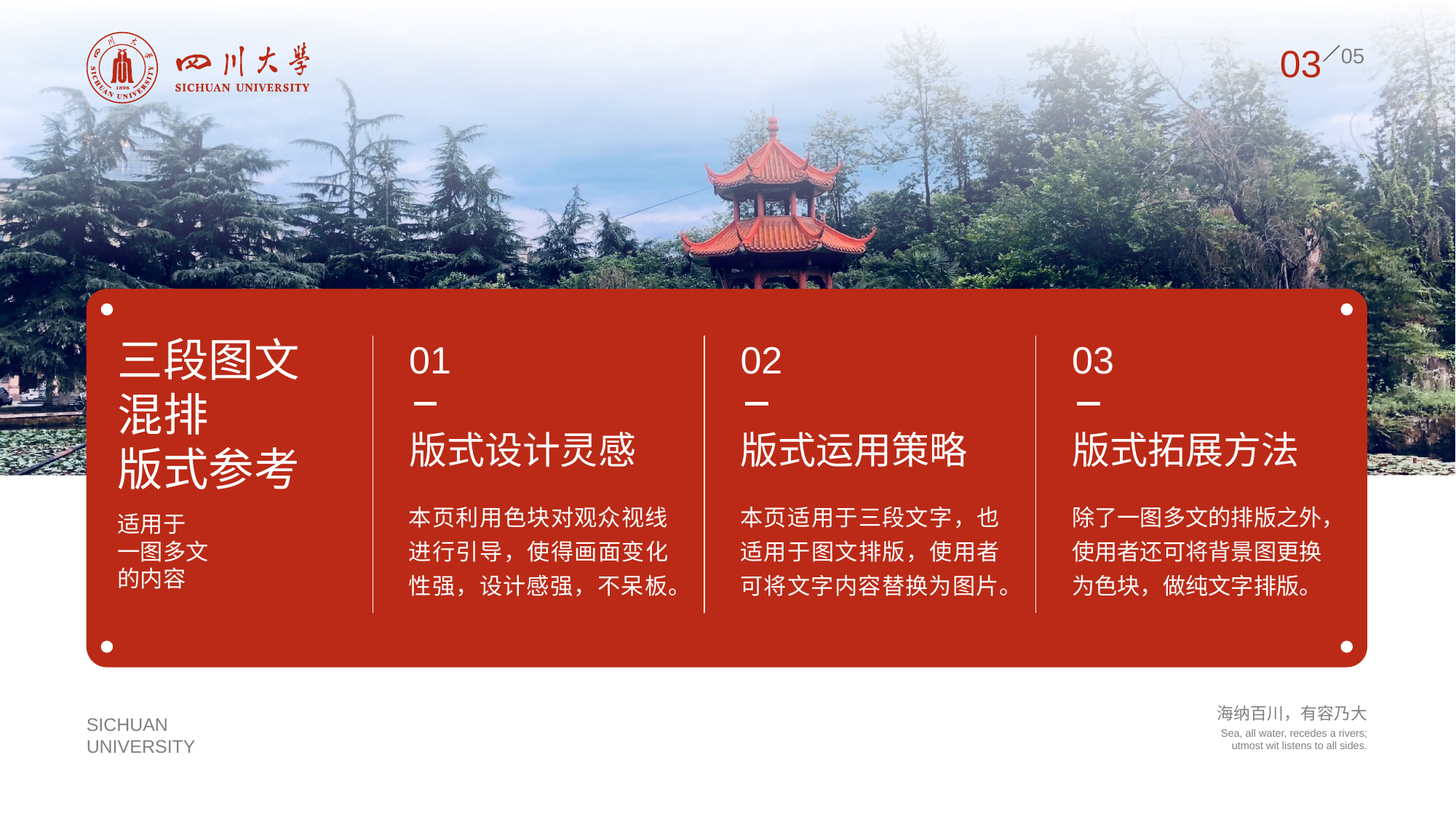

03

三段图文
混排
版式参考
01
02
03
版式设计灵感
版式运用策略
版式拓展方法
本页利用色块对观众视线进行引导，使得画面变化性强，设计感强，不呆板。
本页适用于三段文字，也适用于图文排版，使用者可将文字内容替换为图片。
除了一图多文的排版之外，使用者还可将背景图更换为色块，做纯文字排版。
适用于
一图多文
的内容